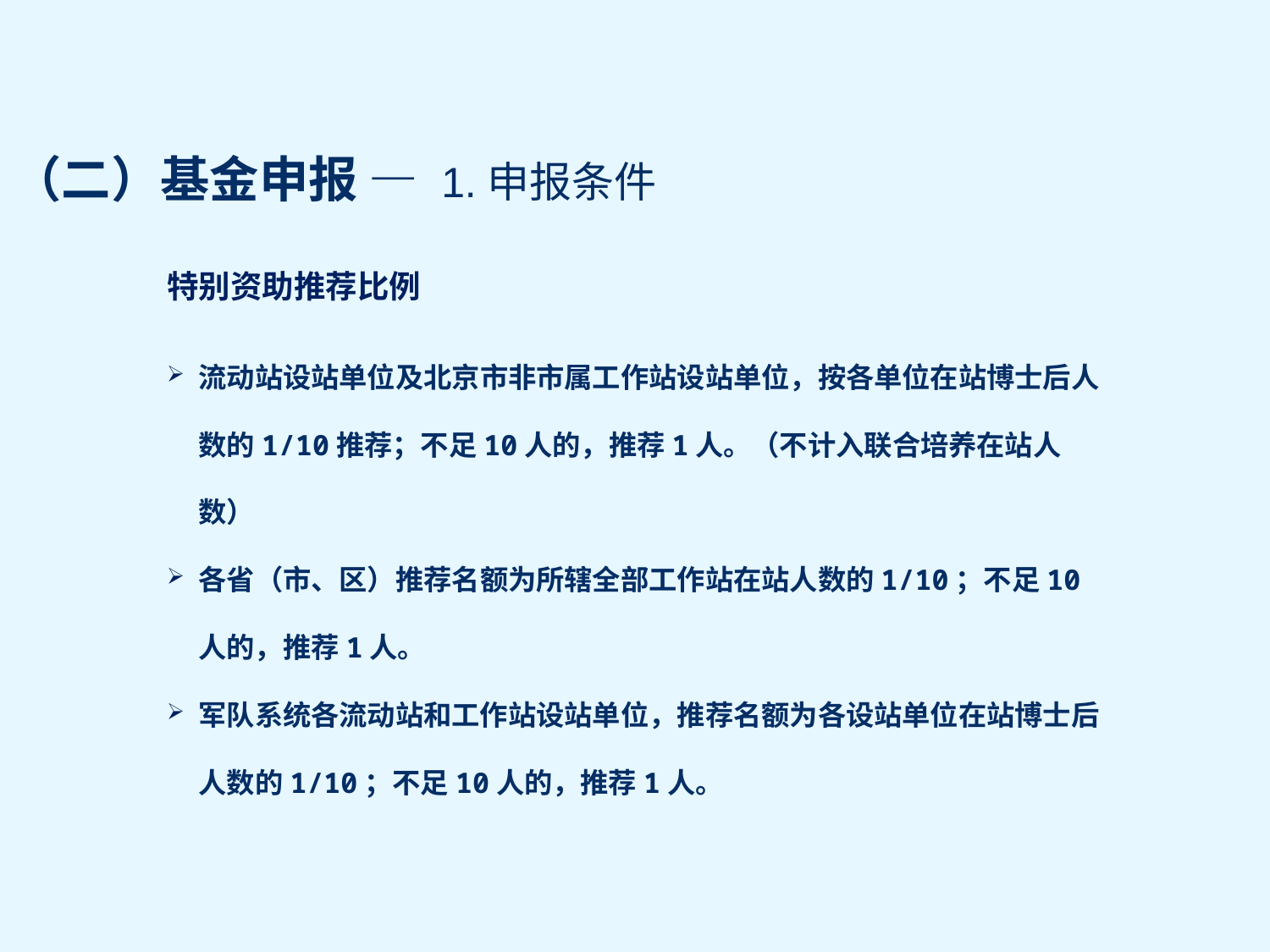

（二）基金申报 — 1.申报条件
特别资助推荐比例
流动站设站单位及北京市非市属工作站设站单位，按各单位在站博士后人数的1/10推荐；不足10人的，推荐1人。（不计入联合培养在站人数）
各省（市、区）推荐名额为所辖全部工作站在站人数的1/10；不足10人的，推荐1人。
军队系统各流动站和工作站设站单位，推荐名额为各设站单位在站博士后人数的1/10；不足10人的，推荐1人。